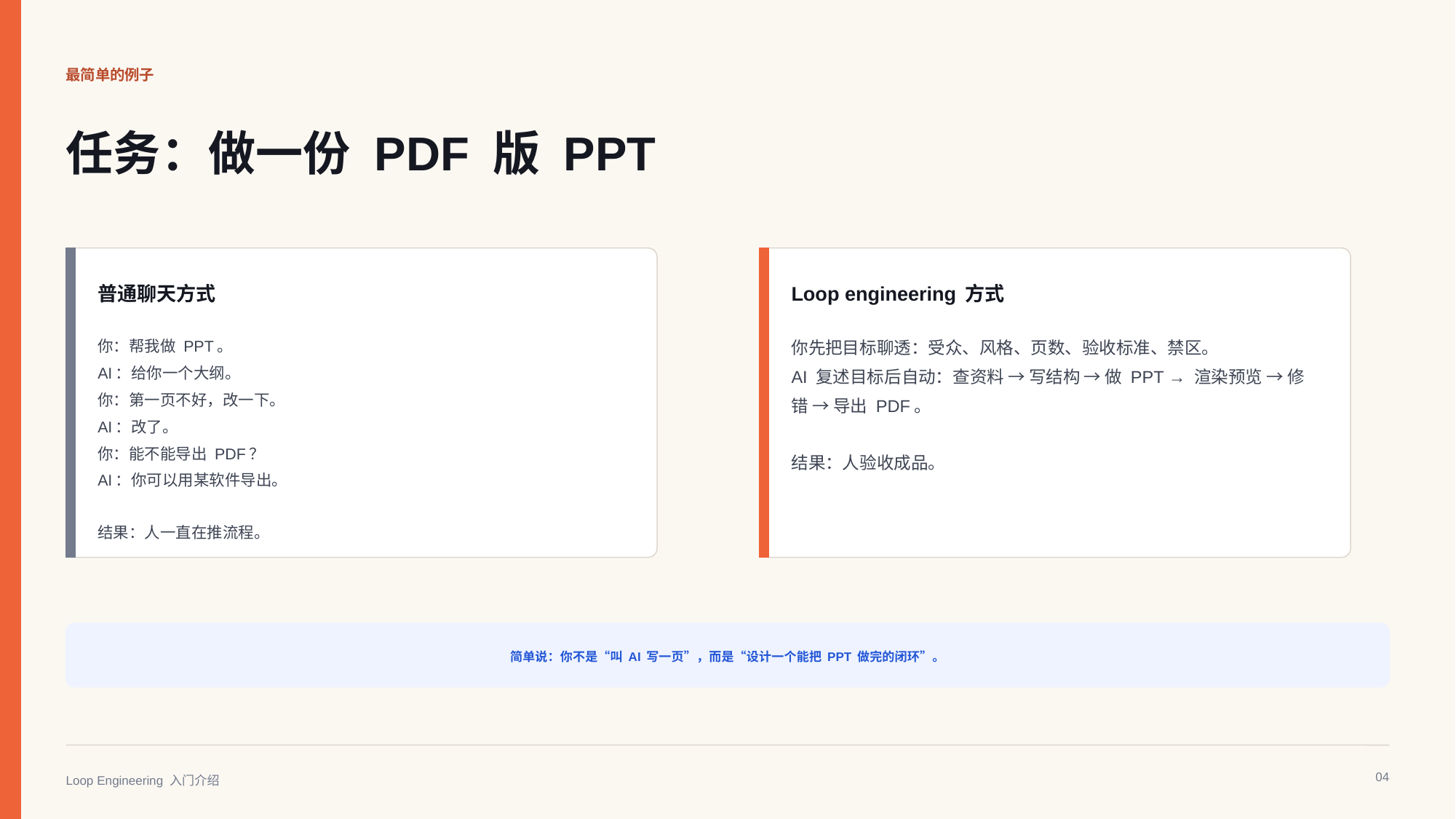

最简单的例子
任务：做一份 PDF 版 PPT

普通聊天方式
Loop engineering 方式
你：帮我做 PPT。
AI：给你一个大纲。
你：第一页不好，改一下。
AI：改了。
你：能不能导出 PDF？
AI：你可以用某软件导出。

结果：人一直在推流程。
你先把目标聊透：受众、风格、页数、验收标准、禁区。
AI 复述目标后自动：查资料 → 写结构 → 做 PPT → 渲染预览 → 修错 → 导出 PDF。

结果：人验收成品。

简单说：你不是“叫 AI 写一页”，而是“设计一个能把 PPT 做完的闭环”。

Loop Engineering 入门介绍
04